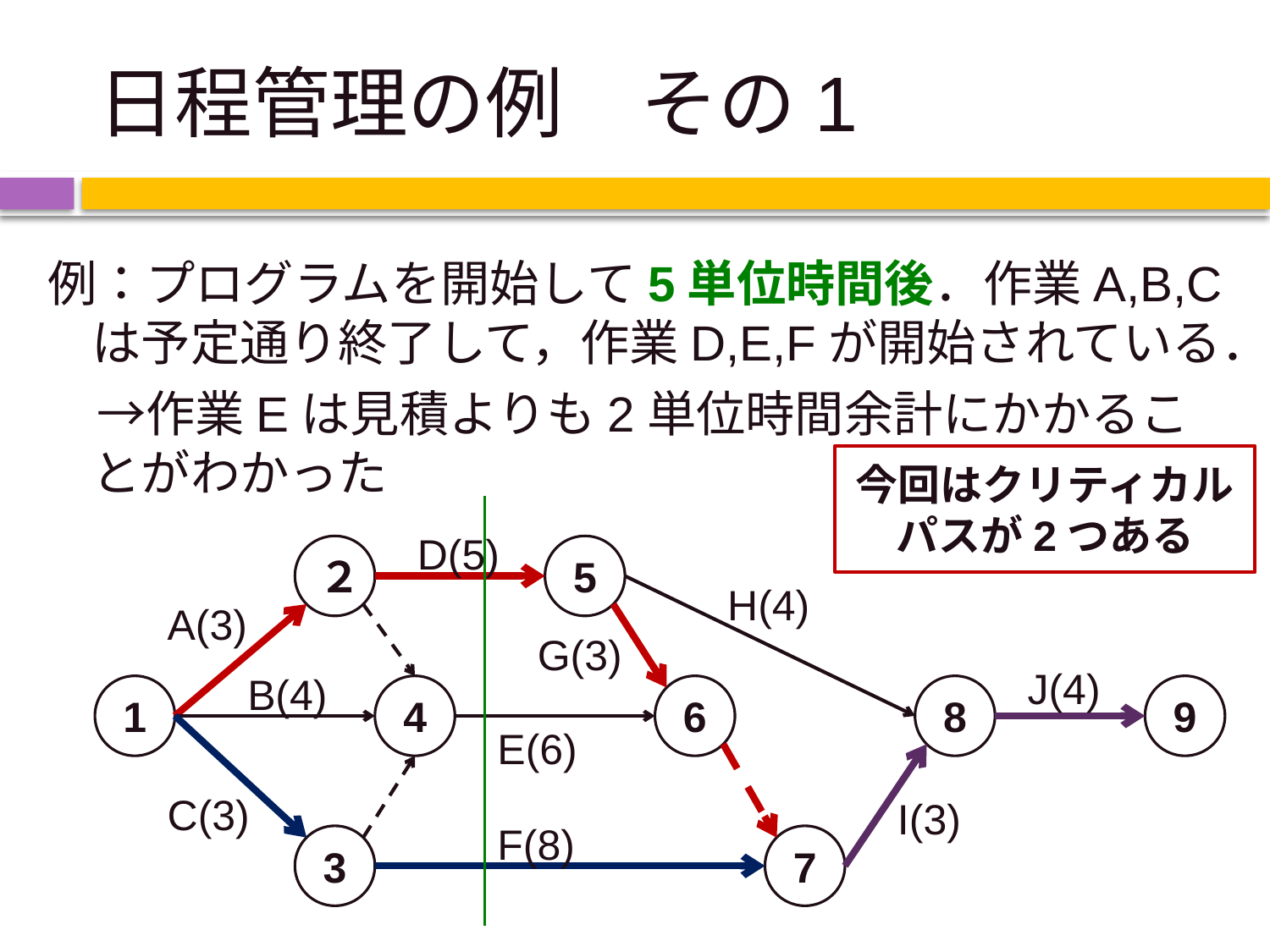

# 日程管理の例　その1
例：プログラムを開始して5単位時間後．作業A,B,Cは予定通り終了して，作業D,E,Fが開始されている．
　→作業Eは見積よりも2単位時間余計にかかることがわかった
今回はクリティカルパスが2つある
D(5)
２
5
H(4)
A(3)
G(3)
J(4)
B(4)
1
4
6
8
9
E(6)
C(3)
I(3)
F(8)
3
7